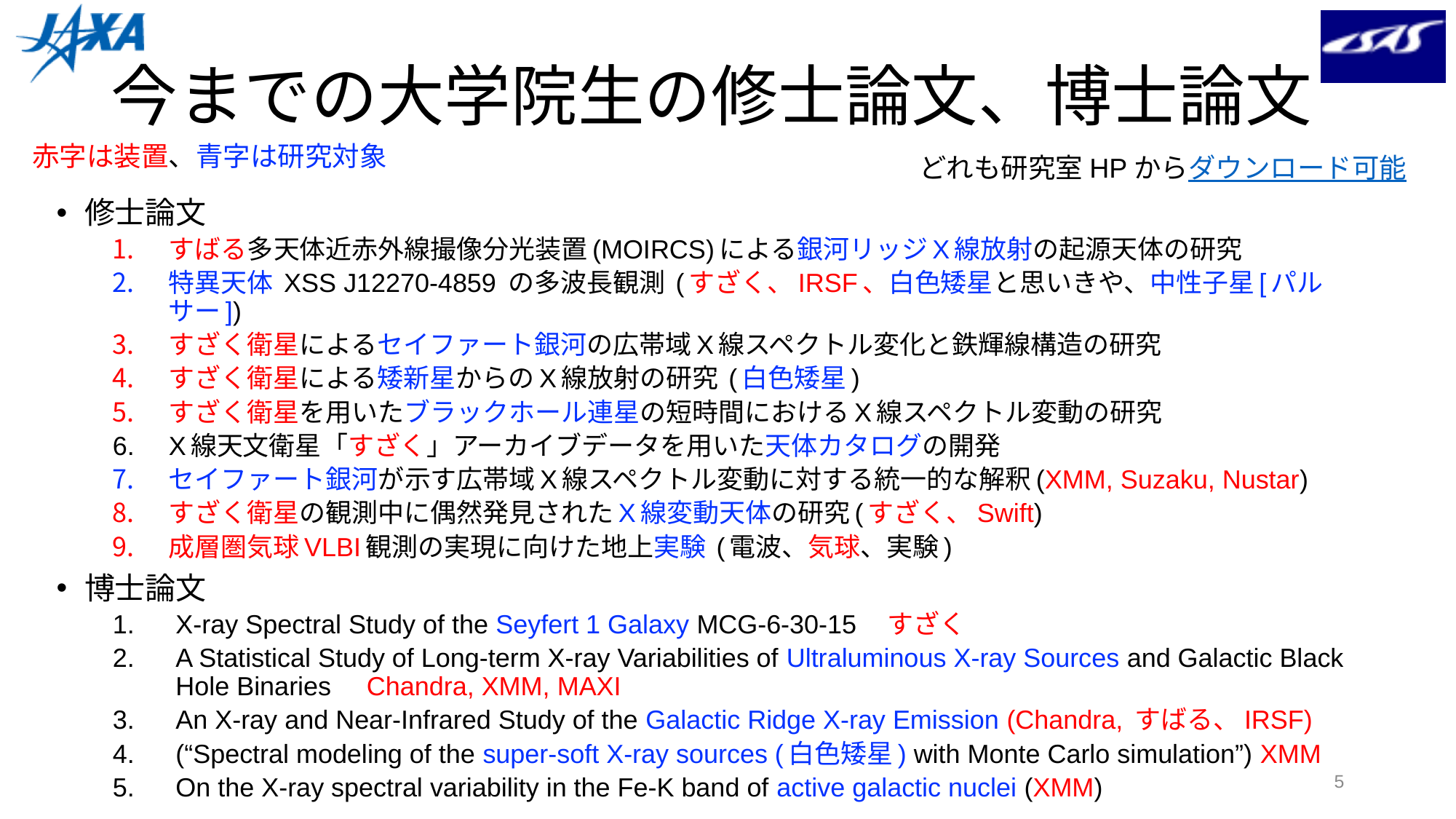

# 今までの大学院生の修士論文、博士論文
赤字は装置、青字は研究対象
どれも研究室HPからダウンロード可能
修士論文
すばる多天体近赤外線撮像分光装置(MOIRCS)による銀河リッジX線放射の起源天体の研究
特異天体 XSS J12270-4859 の多波長観測 (すざく、IRSF、白色矮星と思いきや、中性子星[パルサー])
すざく衛星によるセイファート銀河の広帯域X線スペクトル変化と鉄輝線構造の研究
すざく衛星による矮新星からのX線放射の研究 (白色矮星)
すざく衛星を用いたブラックホール連星の短時間におけるX線スペクトル変動の研究
X線天文衛星「すざく」アーカイブデータを用いた天体カタログの開発
セイファート銀河が示す広帯域X線スペクトル変動に対する統一的な解釈(XMM, Suzaku, Nustar)
すざく衛星の観測中に偶然発見されたX線変動天体の研究(すざく、Swift)
成層圏気球VLBI観測の実現に向けた地上実験 (電波、気球、実験)
博士論文
X-ray Spectral Study of the Seyfert 1 Galaxy MCG-6-30-15　すざく
A Statistical Study of Long-term X-ray Variabilities of Ultraluminous X-ray Sources and Galactic Black Hole Binaries　Chandra, XMM, MAXI
An X-ray and Near-Infrared Study of the Galactic Ridge X-ray Emission (Chandra, すばる、IRSF)
(“Spectral modeling of the super-soft X-ray sources (白色矮星) with Monte Carlo simulation”) XMM
On the X-ray spectral variability in the Fe-K band of active galactic nuclei (XMM)
5